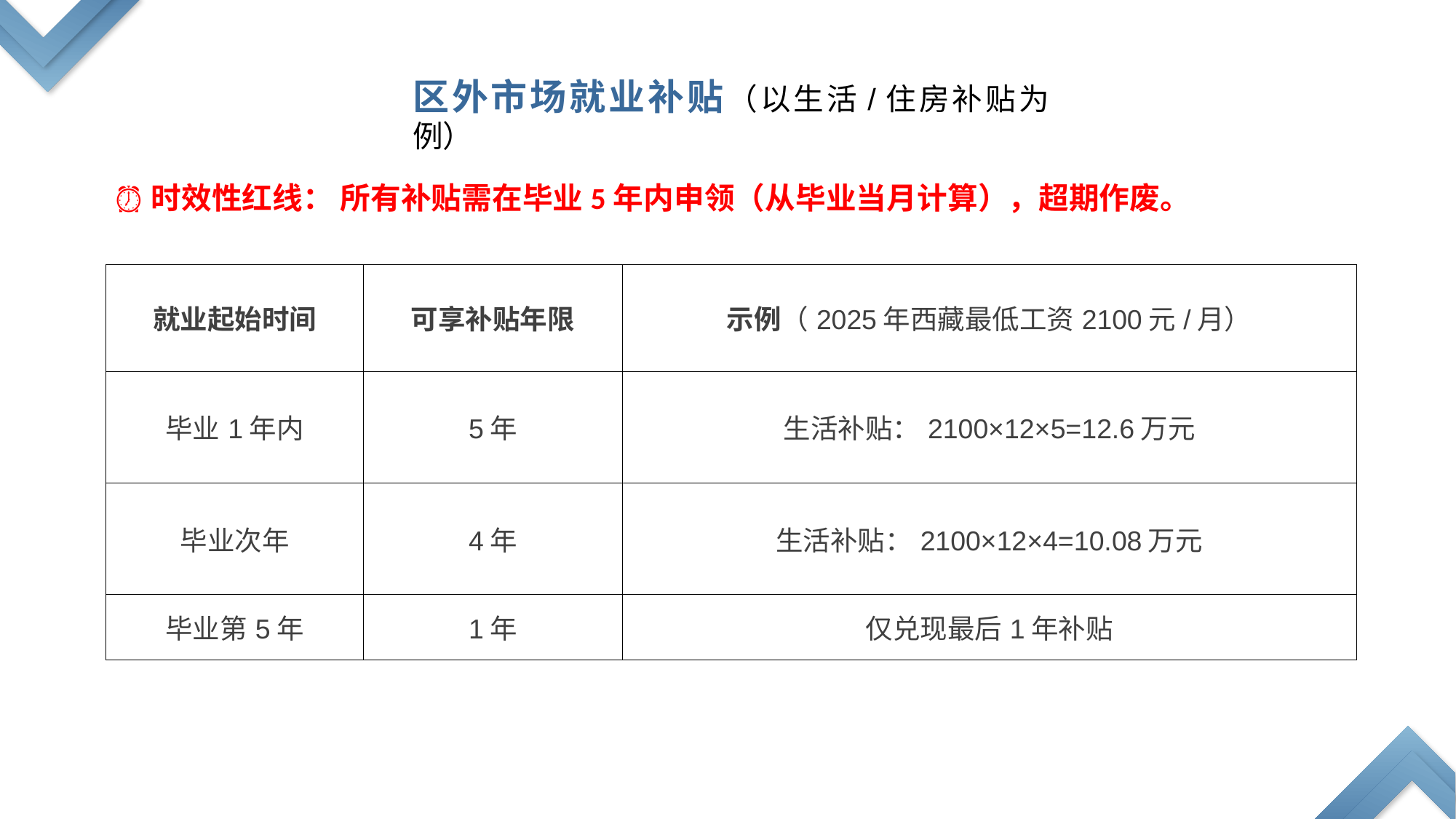

区外市场就业补贴（以生活/住房补贴为例）
⏰时效性红线： 所有补贴需在毕业5年内申领（从毕业当月计算），超期作废。
| 就业起始时间 | 可享补贴年限 | 示例（2025年西藏最低工资2100元/月） |
| --- | --- | --- |
| 毕业1年内 | 5年 | 生活补贴：2100×12×5=12.6万元 |
| 毕业次年 | 4年 | 生活补贴：2100×12×4=10.08万元 |
| 毕业第5年 | 1年 | 仅兑现最后1年补贴 |